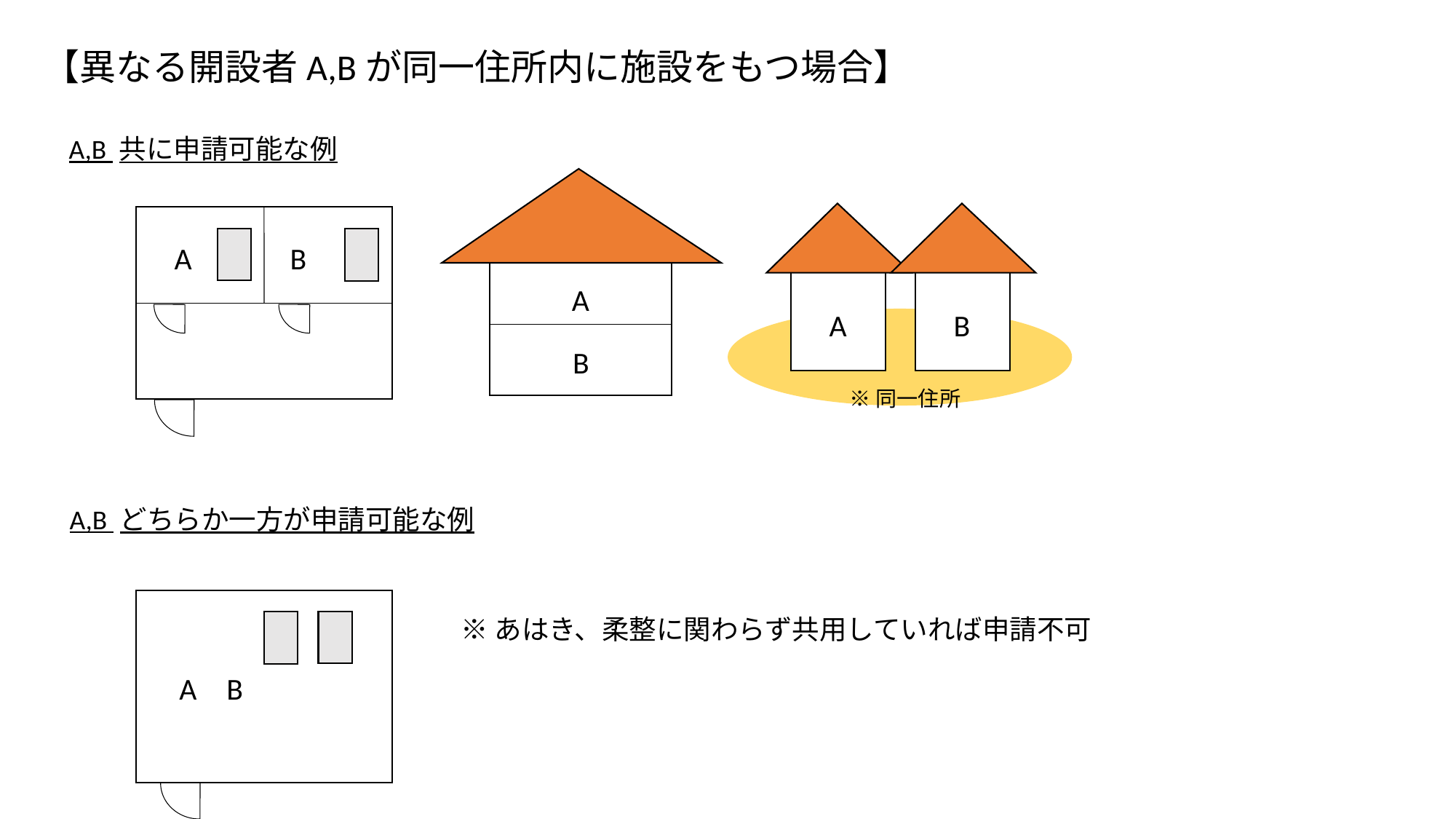

【異なる開設者A,Bが同一住所内に施設をもつ場合】
A,B 共に申請可能な例

A
B

A
B

A
B

※同一住所
A,B どちらか一方が申請可能な例

A
B

※あはき、柔整に関わらず共用していれば申請不可